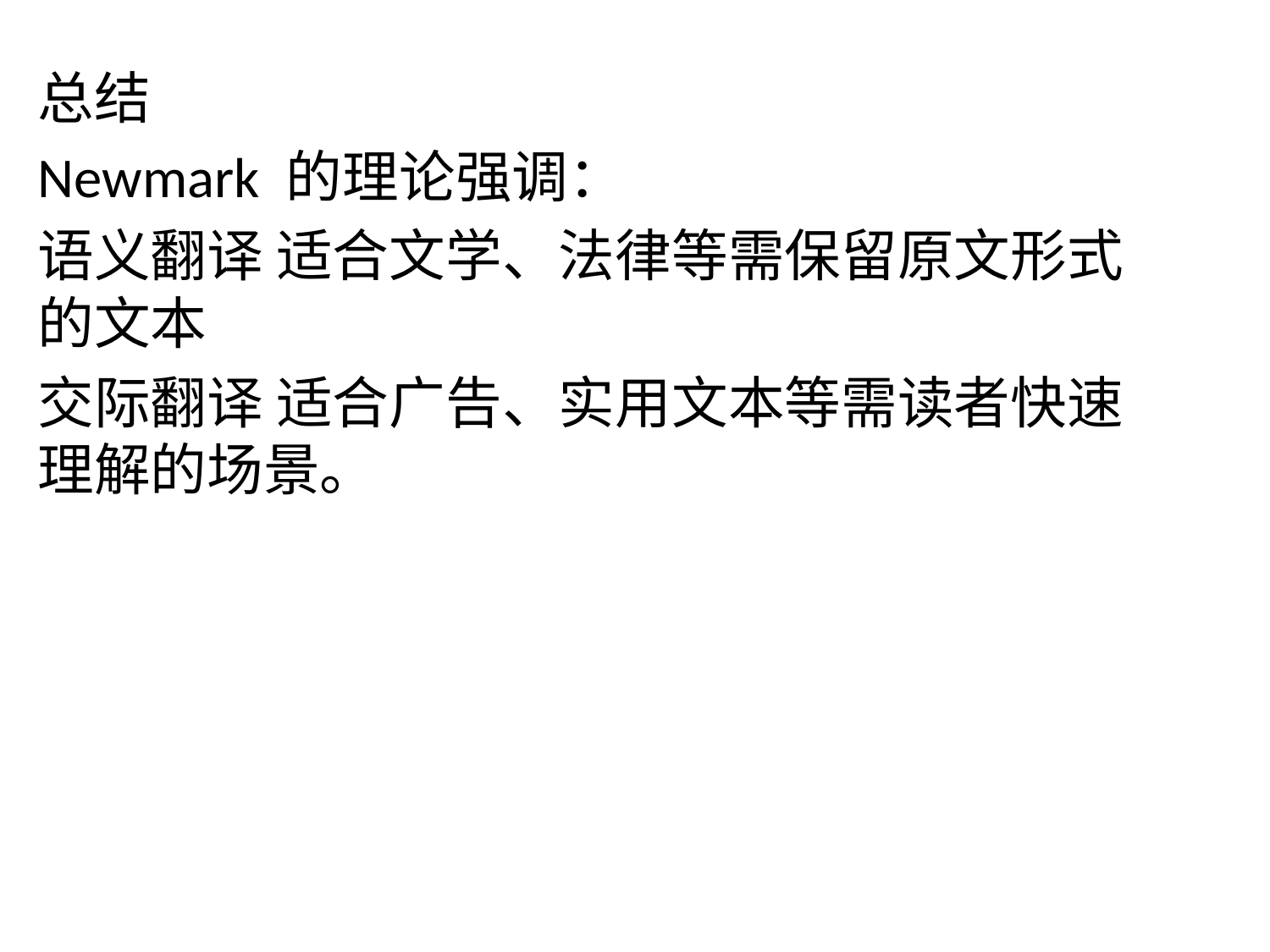

总结
Newmark 的理论强调：
语义翻译 适合文学、法律等需保留原文形式的文本
交际翻译 适合广告、实用文本等需读者快速理解的场景。